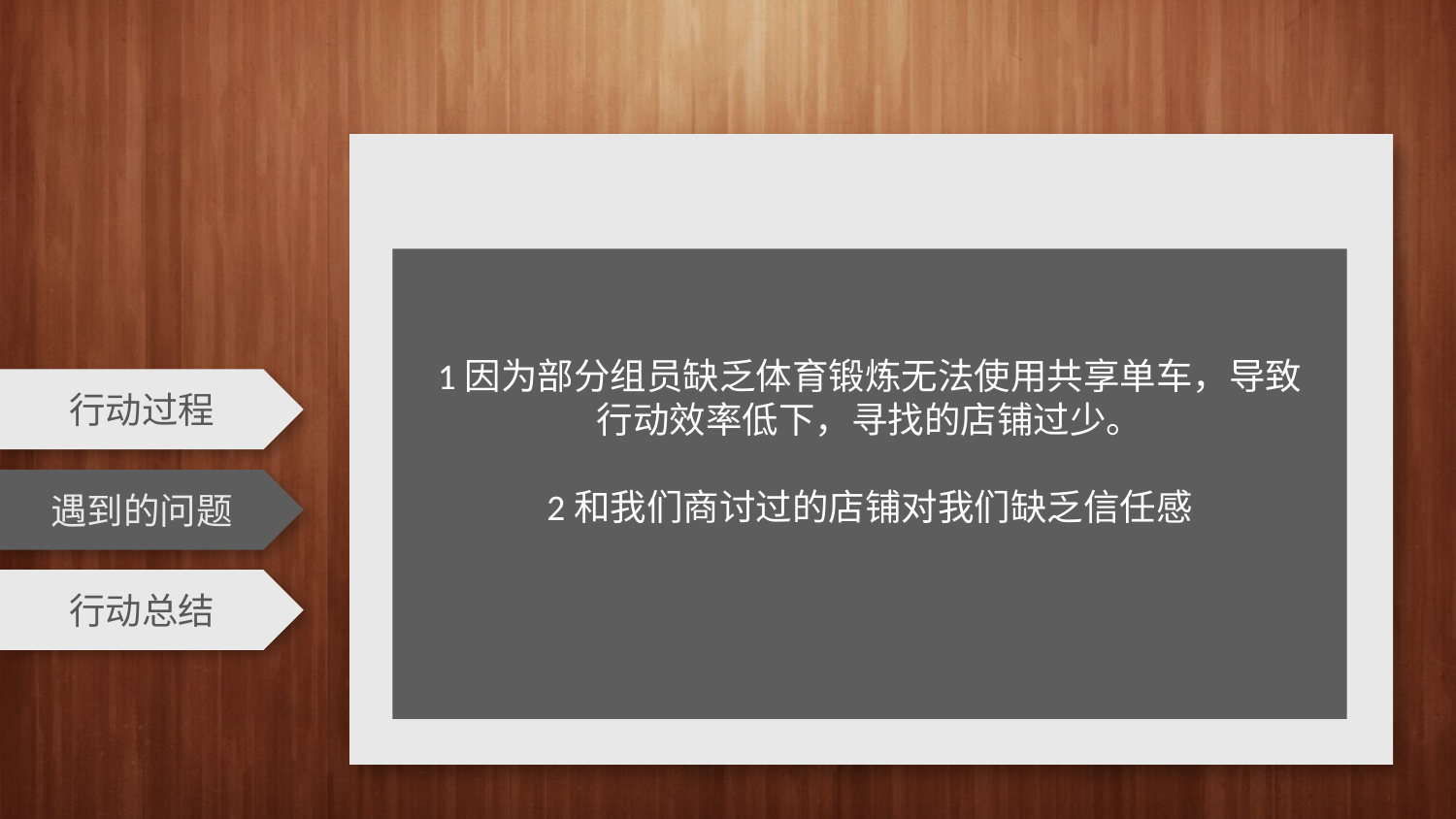

1因为部分组员缺乏体育锻炼无法使用共享单车，导致
行动效率低下，寻找的店铺过少。

2和我们商讨过的店铺对我们缺乏信任感

行动过程
遇到的问题
行动总结